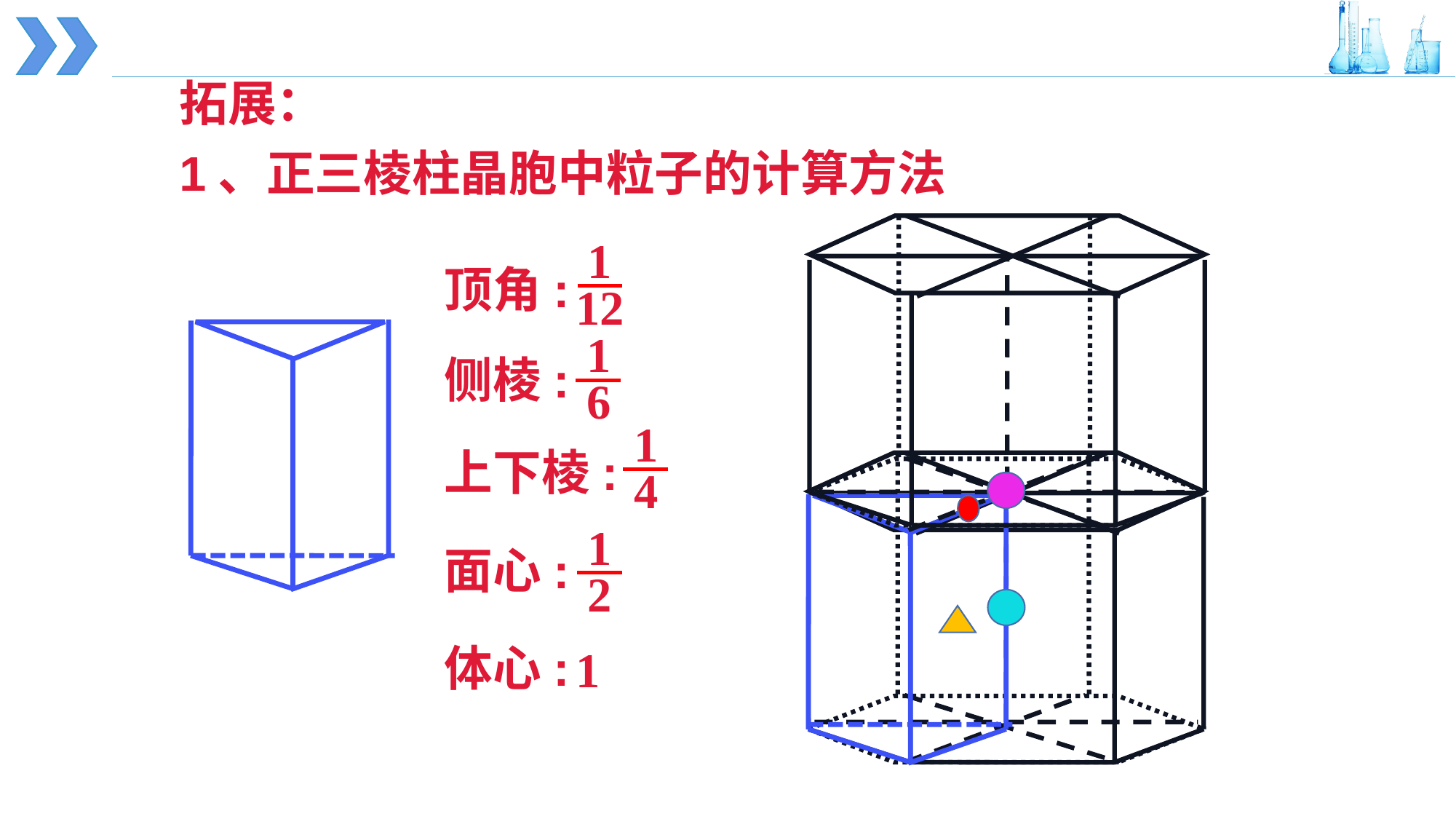

拓展：
1、正三棱柱晶胞中粒子的计算方法

 1
12
顶角:

1
6
侧棱:
1
4
上下棱:

1
2
面心:

体心:
1